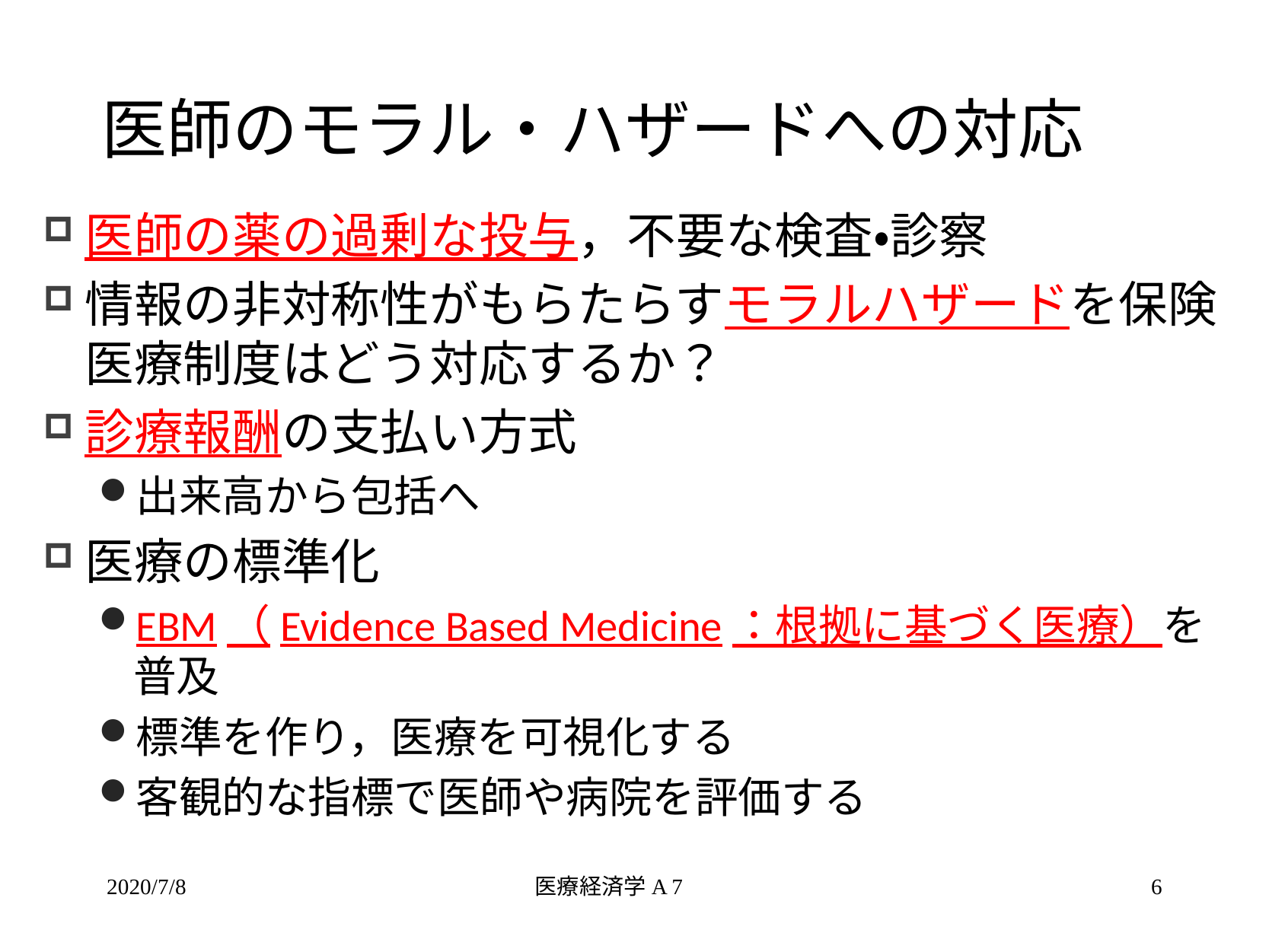

# 医師のモラル・ハザードへの対応
医師の薬の過剰な投与，不要な検査・診察
情報の非対称性がもらたらすモラルハザードを保険医療制度はどう対応するか？
診療報酬の支払い方式
出来高から包括へ
医療の標準化
EBM（Evidence Based Medicine：根拠に基づく医療）を普及
標準を作り，医療を可視化する
客観的な指標で医師や病院を評価する
2020/7/8
医療経済学A 7
6